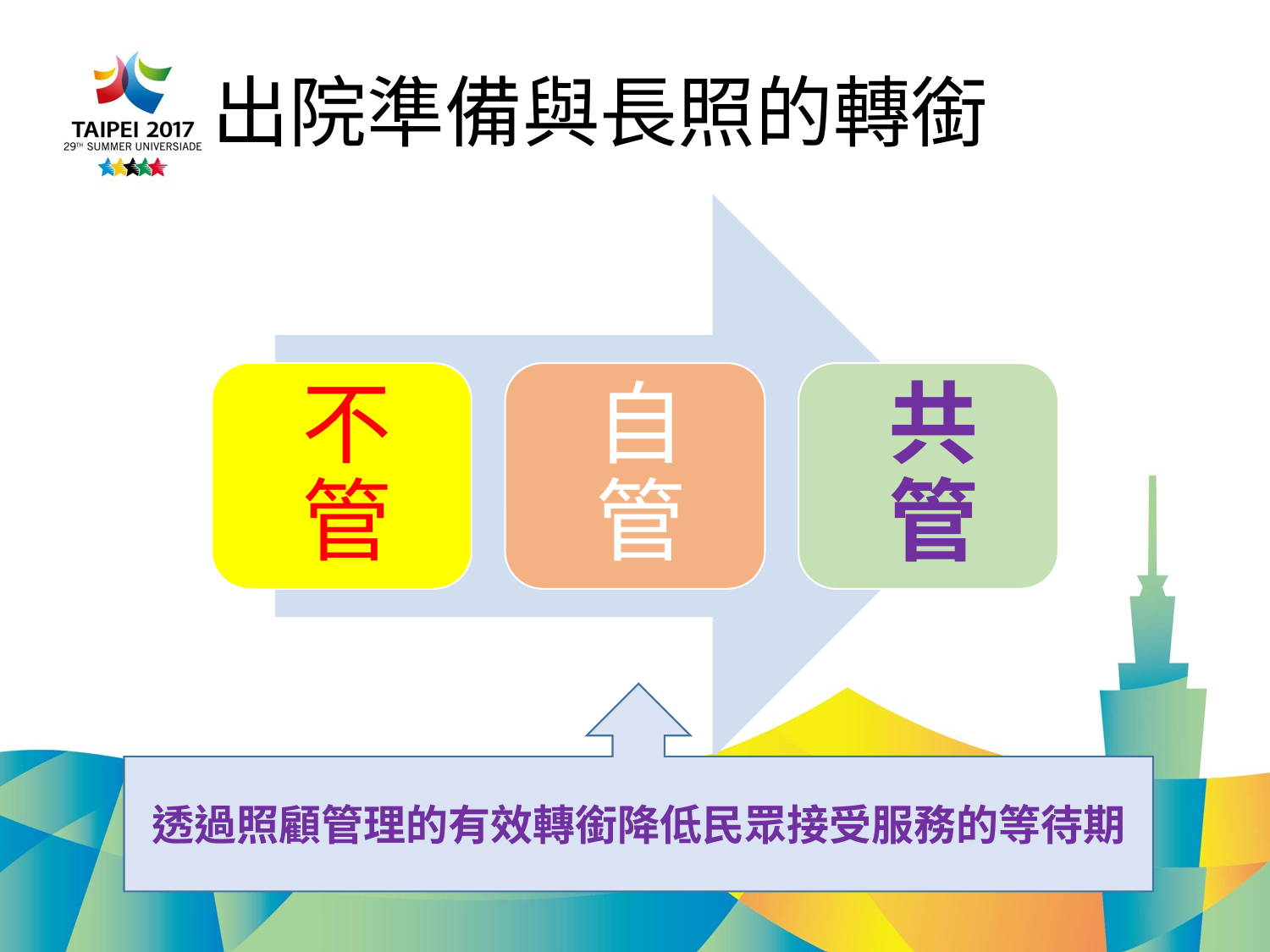

# 出院準備與長照的轉銜
不管
自管
共管

透過照顧管理的有效轉銜降低民眾接受服務的等待期